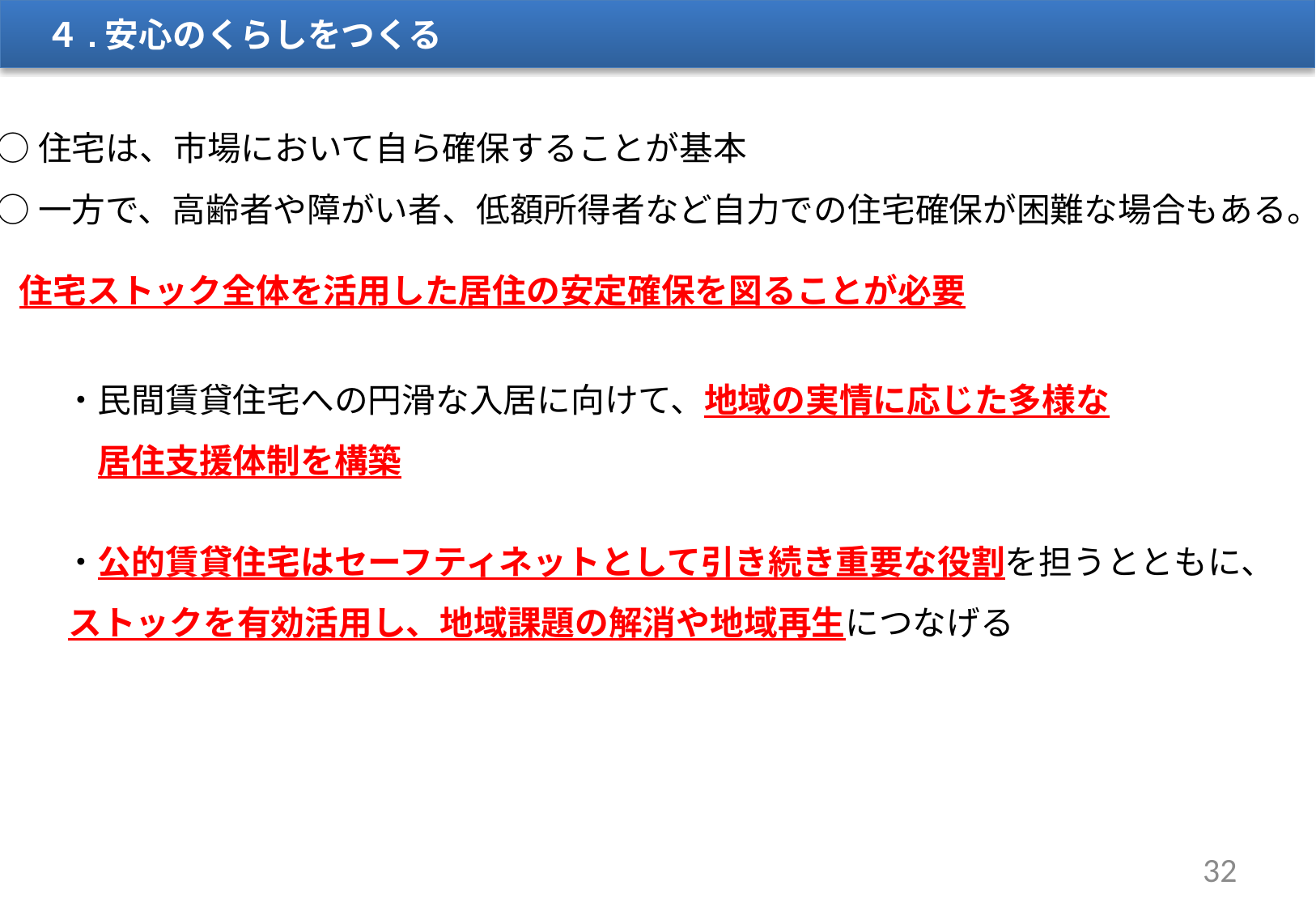

４.安心のくらしをつくる
○住宅は、市場において自ら確保することが基本

○一方で、高齢者や障がい者、低額所得者など自力での住宅確保が困難な場合もある。

  住宅ストック全体を活用した居住の安定確保を図ることが必要

　　・民間賃貸住宅への円滑な入居に向けて、地域の実情に応じた多様な
　　　居住支援体制を構築

　　・公的賃貸住宅はセーフティネットとして引き続き重要な役割を担うとともに、
    　ストックを有効活用し、地域課題の解消や地域再生につなげる

32